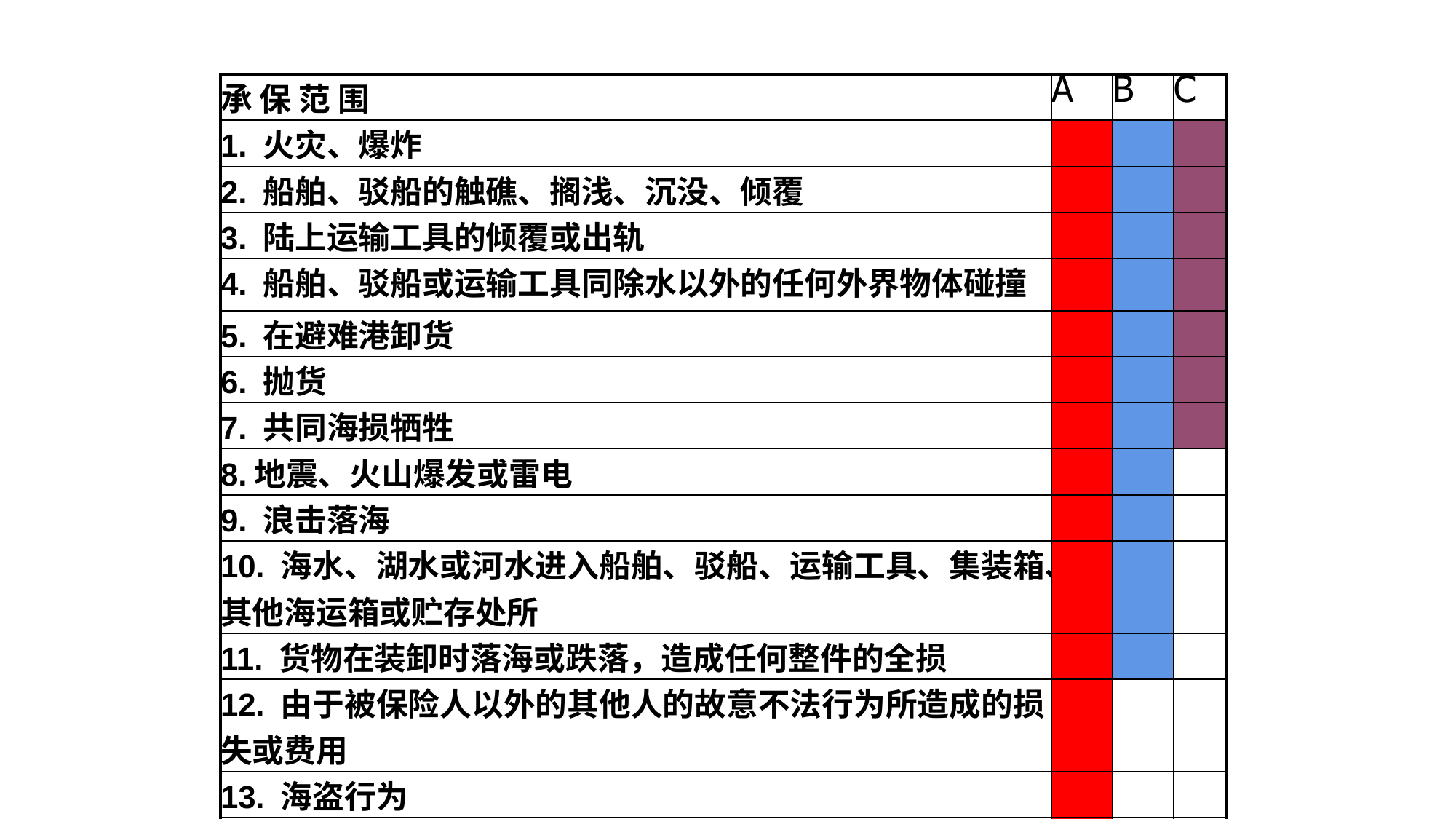

| 承 保 范 围 | A | B | C |
| --- | --- | --- | --- |
| 1. 火灾、爆炸 |  |  |  |
| 2. 船舶、驳船的触礁、搁浅、沉没、倾覆 |  |  |  |
| 3. 陆上运输工具的倾覆或出轨 |  |  |  |
| 4. 船舶、驳船或运输工具同除水以外的任何外界物体碰撞 |  |  |  |
| 5. 在避难港卸货 |  |  |  |
| 6. 抛货 |  |  |  |
| 7. 共同海损牺牲 |  |  |  |
| 8.地震、火山爆发或雷电 |  |  |  |
| 9. 浪击落海 |  |  |  |
| 10. 海水、湖水或河水进入船舶、驳船、运输工具、集装箱、其他海运箱或贮存处所 |  |  |  |
| 11. 货物在装卸时落海或跌落，造成任何整件的全损 |  |  |  |
| 12. 由于被保险人以外的其他人的故意不法行为所造成的损失或费用 |  |  |  |
| 13. 海盗行为 |  |  |  |
| 14. “除外责任”范围以外的一切风险 |  |  |  |